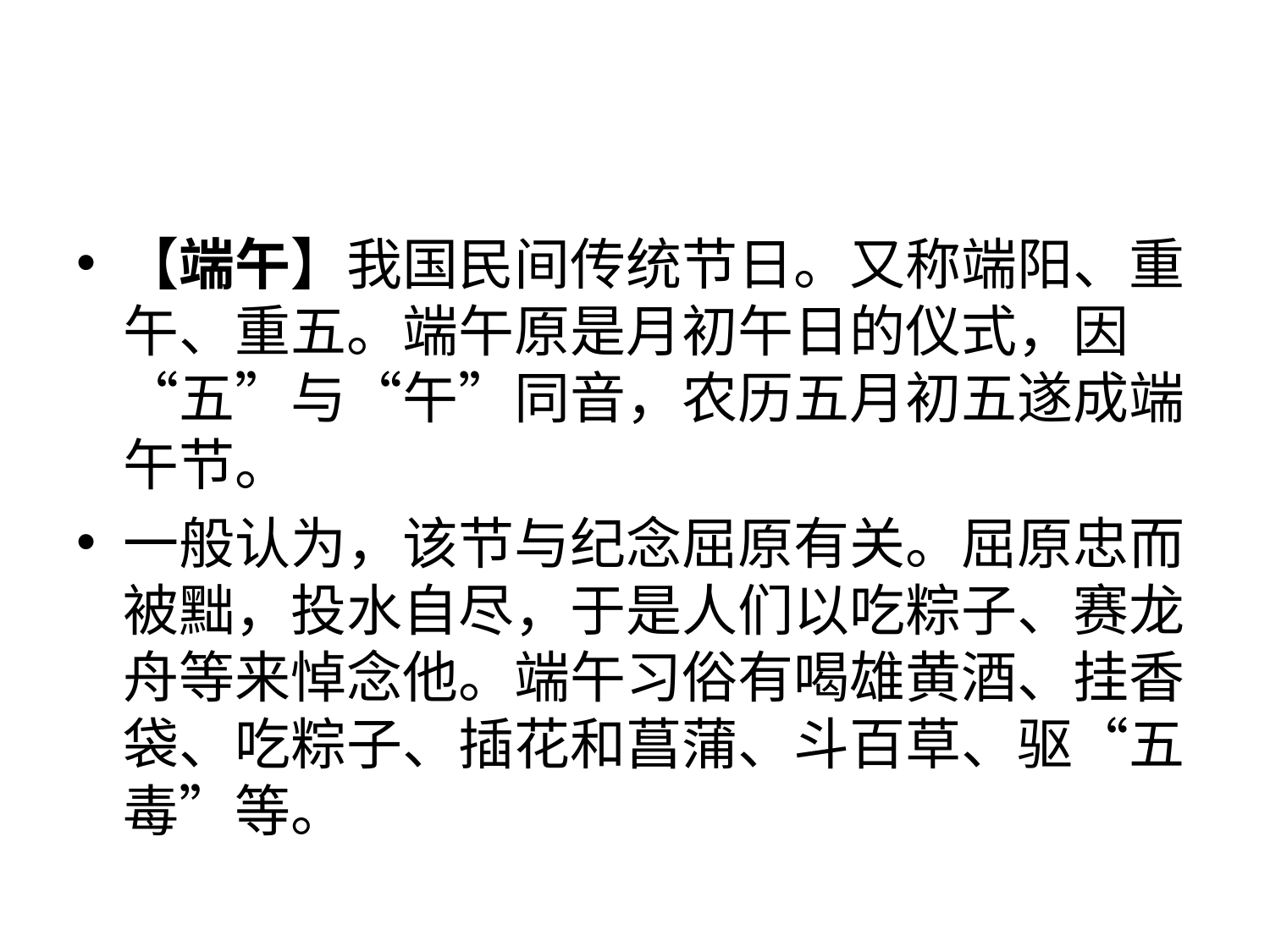

#
【端午】我国民间传统节日。又称端阳、重午、重五。端午原是月初午日的仪式，因“五”与“午”同音，农历五月初五遂成端午节。
一般认为，该节与纪念屈原有关。屈原忠而被黜，投水自尽，于是人们以吃粽子、赛龙舟等来悼念他。端午习俗有喝雄黄酒、挂香袋、吃粽子、插花和菖蒲、斗百草、驱“五毒”等。